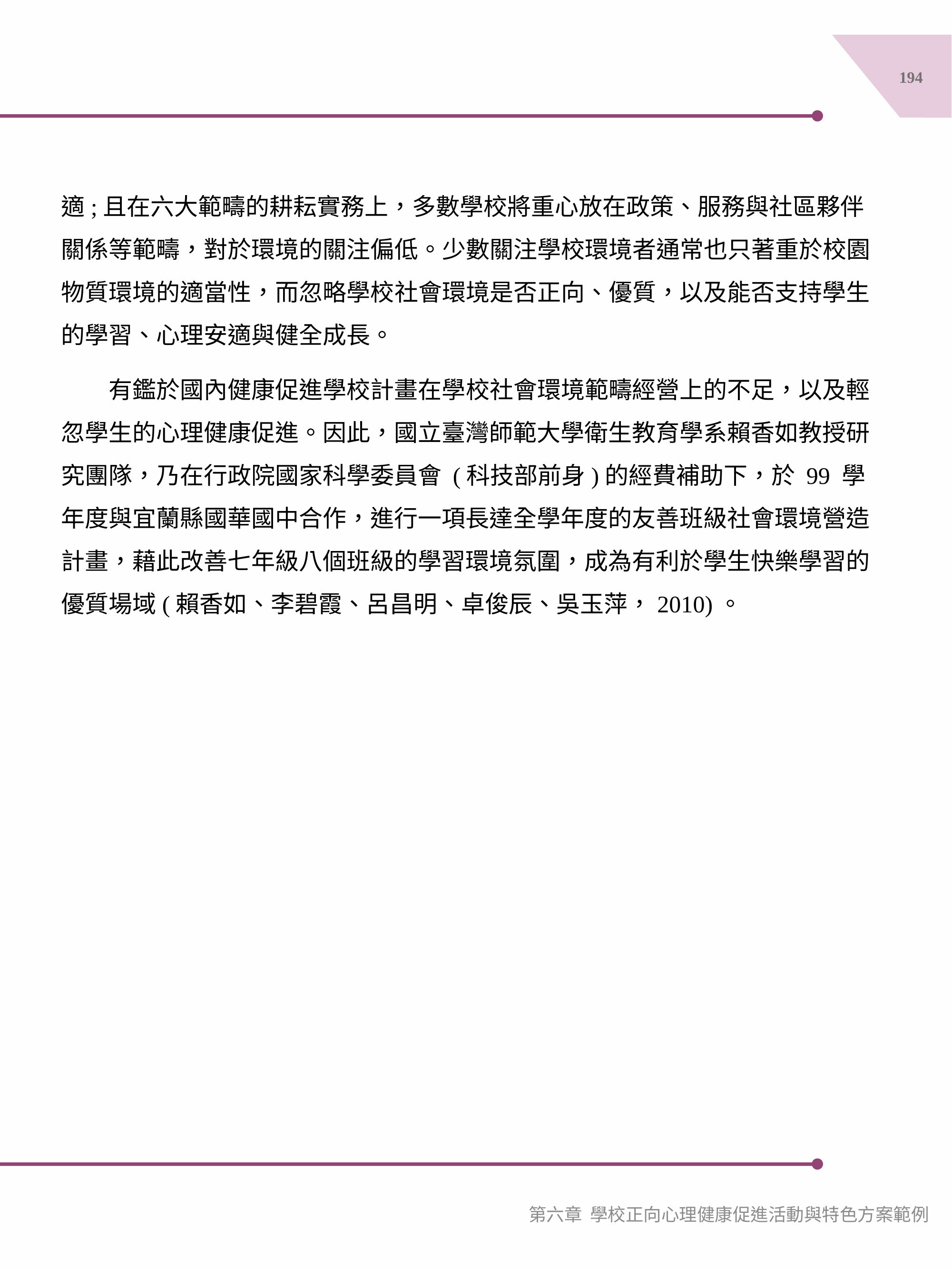

194
適;且在六大範疇的耕耘實務上，多數學校將重心放在政策、服務與社區夥伴關係等範疇，對於環境的關注偏低。少數關注學校環境者通常也只著重於校園物質環境的適當性，而忽略學校社會環境是否正向、優質，以及能否支持學生的學習、心理安適與健全成長。
　　有鑑於國內健康促進學校計畫在學校社會環境範疇經營上的不足，以及輕忽學生的心理健康促進。因此，國立臺灣師範大學衛生教育學系賴香如教授研究團隊，乃在行政院國家科學委員會 (科技部前身)的經費補助下，於 99 學年度與宜蘭縣國華國中合作，進行一項長達全學年度的友善班級社會環境營造計畫，藉此改善七年級八個班級的學習環境氛圍，成為有利於學生快樂學習的優質場域(賴香如、李碧霞、呂昌明、卓俊辰、吳玉萍，2010)。
第六章  學校正向心理健康促進活動與特色方案範例